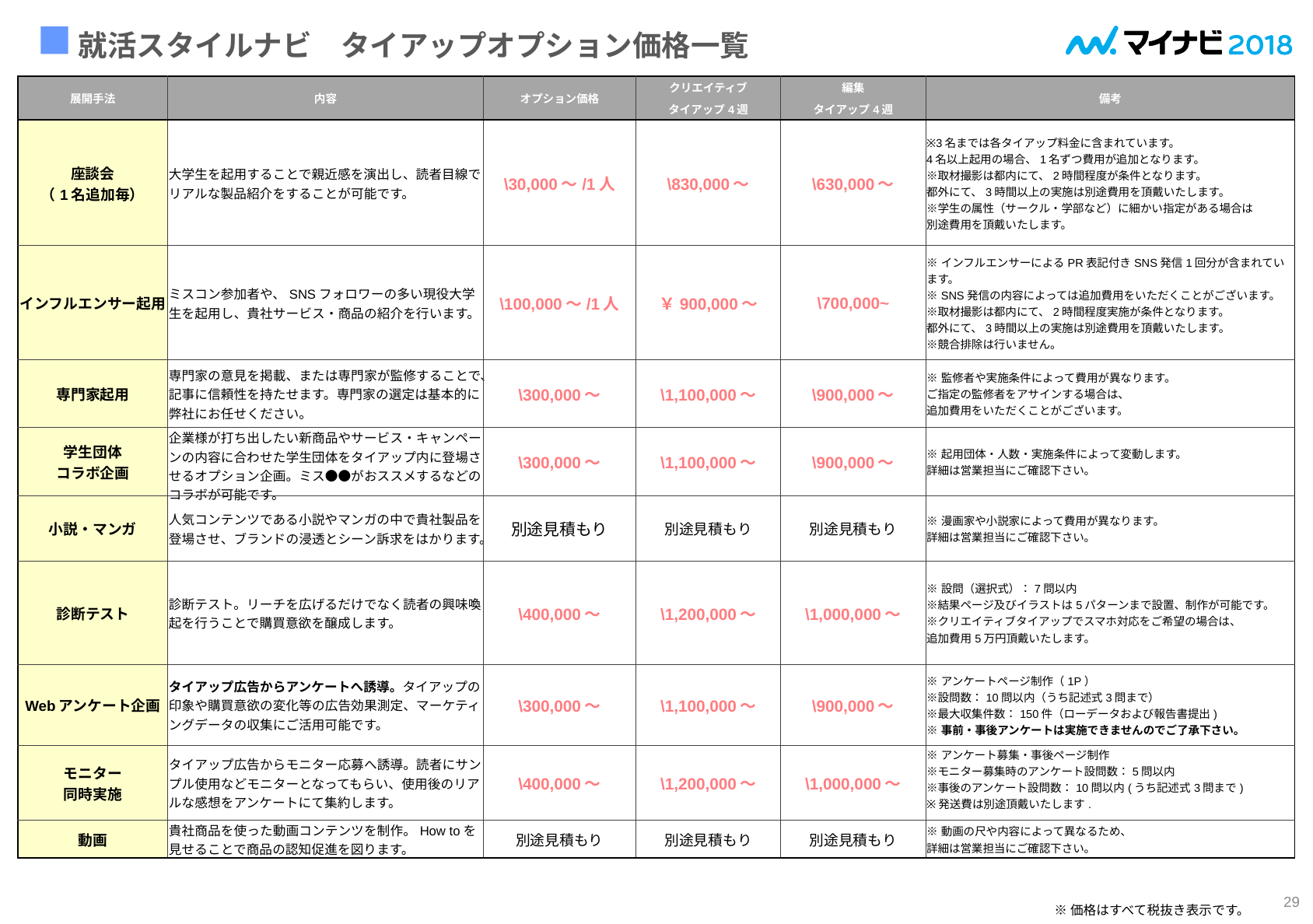

# 就活スタイルナビ　タイアップオプション価格一覧
| 展開手法 | 内容 | オプション価格 | クリエイティブ | 編集 | 備考 |
| --- | --- | --- | --- | --- | --- |
|  |  |  | タイアップ4週 | タイアップ4週 |  |
| 座談会 （1名追加毎） | 大学生を起用することで親近感を演出し、読者目線でリアルな製品紹介をすることが可能です。 | \30,000～/1人 | \830,000～ | \630,000～ | ※3名までは各タイアップ料金に含まれています。 4名以上起用の場合、1名ずつ費用が追加となります。 ※取材撮影は都内にて、2時間程度が条件となります。 都外にて、3時間以上の実施は別途費用を頂戴いたします。 ※学生の属性（サークル・学部など）に細かい指定がある場合は 別途費用を頂戴いたします。 |
| インフルエンサー起用 | ミスコン参加者や、SNSフォロワーの多い現役大学生を起用し、貴社サービス・商品の紹介を行います。 | \100,000～/1人 | ￥900,000～ | \700,000~ | ※インフルエンサーによるPR表記付きSNS発信1回分が含まれています。 ※SNS発信の内容によっては追加費用をいただくことがございます。 ※取材撮影は都内にて、2時間程度実施が条件となります。 都外にて、3時間以上の実施は別途費用を頂戴いたします。 ※競合排除は行いません。 |
| 専門家起用 | 専門家の意見を掲載、または専門家が監修することで、記事に信頼性を持たせます。専門家の選定は基本的に弊社にお任せください。 | \300,000～ | \1,100,000～ | \900,000～ | ※監修者や実施条件によって費用が異なります。 ご指定の監修者をアサインする場合は、 追加費用をいただくことがございます。 |
| 学生団体 コラボ企画 | 企業様が打ち出したい新商品やサービス・キャンペーンの内容に合わせた学生団体をタイアップ内に登場させるオプション企画。ミス●●がおススメするなどのコラボが可能です。 | \300,000～ | \1,100,000～ | \900,000～ | ※起用団体・人数・実施条件によって変動します。 詳細は営業担当にご確認下さい。 |
| 小説・マンガ | 人気コンテンツである小説やマンガの中で貴社製品を登場させ、ブランドの浸透とシーン訴求をはかります。 | 別途見積もり | 別途見積もり | 別途見積もり | ※漫画家や小説家によって費用が異なります。 詳細は営業担当にご確認下さい。 |
| 診断テスト | 診断テスト。リーチを広げるだけでなく読者の興味喚起を行うことで購買意欲を醸成します。 | \400,000～ | \1,200,000～ | \1,000,000～ | ※設問（選択式）：7問以内 ※結果ページ及びイラストは5パターンまで設置、制作が可能です。 ※クリエイティブタイアップでスマホ対応をご希望の場合は、 追加費用5万円頂戴いたします。 |
| Webアンケート企画 | タイアップ広告からアンケートへ誘導。タイアップの印象や購買意欲の変化等の広告効果測定、マーケティングデータの収集にご活用可能です。 | \300,000～ | \1,100,000～ | \900,000～ | ※アンケートページ制作（1P） ※設問数：10問以内（うち記述式3問まで） ※最大収集件数：150件（ローデータおよび報告書提出) ※事前・事後アンケートは実施できませんのでご了承下さい。 |
| モニター 同時実施 | タイアップ広告からモニター応募へ誘導。読者にサンプル使用などモニターとなってもらい、使用後のリアルな感想をアンケートにて集約します。 | \400,000～ | \1,200,000～ | \1,000,000～ | ※アンケート募集・事後ページ制作 ※モニター募集時のアンケート設問数：5問以内 ※事後のアンケート設問数：10問以内(うち記述式3問まで) ※発送費は別途頂戴いたします. |
| 動画 | 貴社商品を使った動画コンテンツを制作。How toを見せることで商品の認知促進を図ります。 | 別途見積もり | 別途見積もり | 別途見積もり | ※動画の尺や内容によって異なるため、 詳細は営業担当にご確認下さい。 |
29
※価格はすべて税抜き表示です。